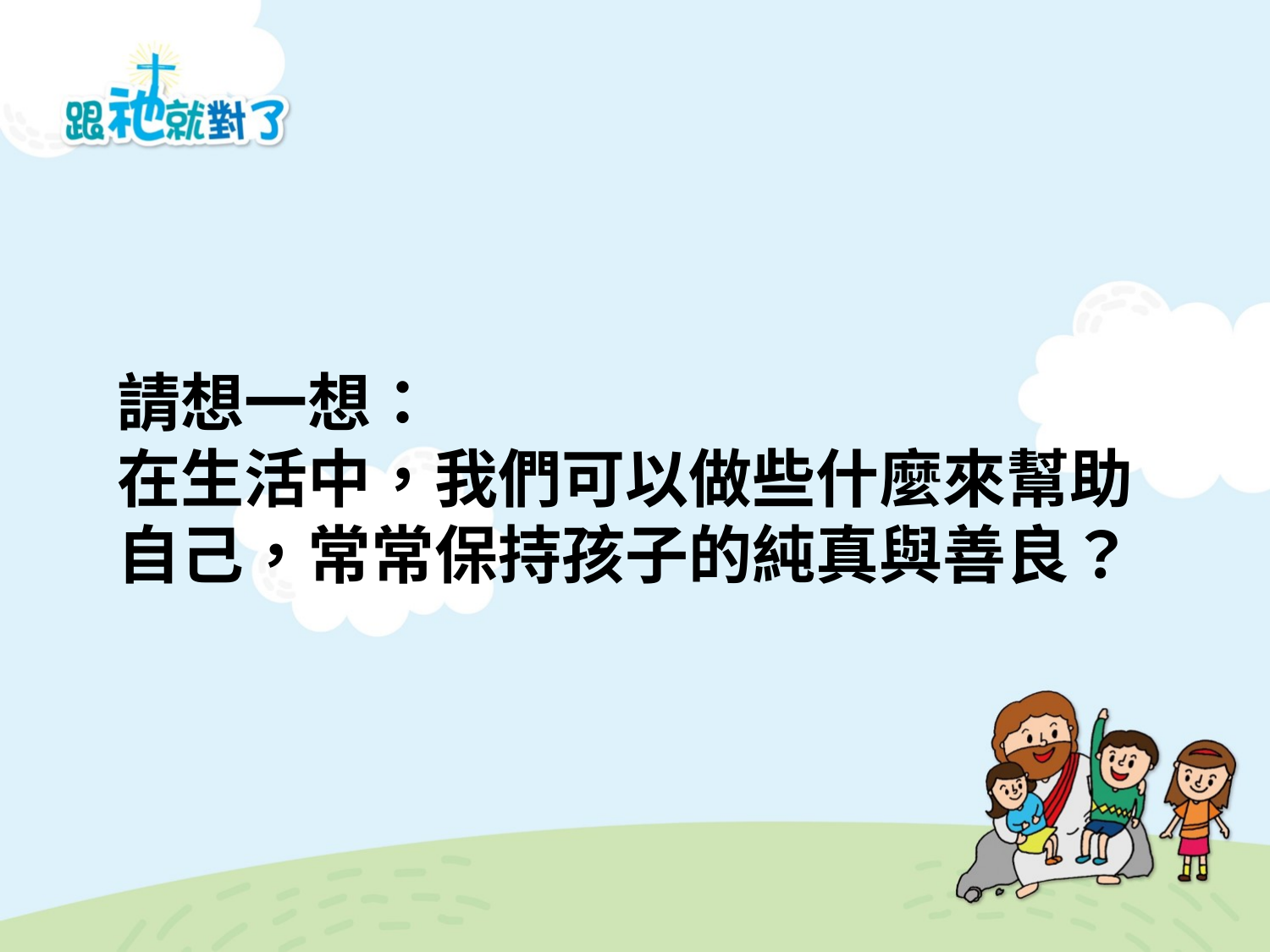

請想一想：
在生活中，我們可以做些什麼來幫助自己，常常保持孩子的純真與善良？